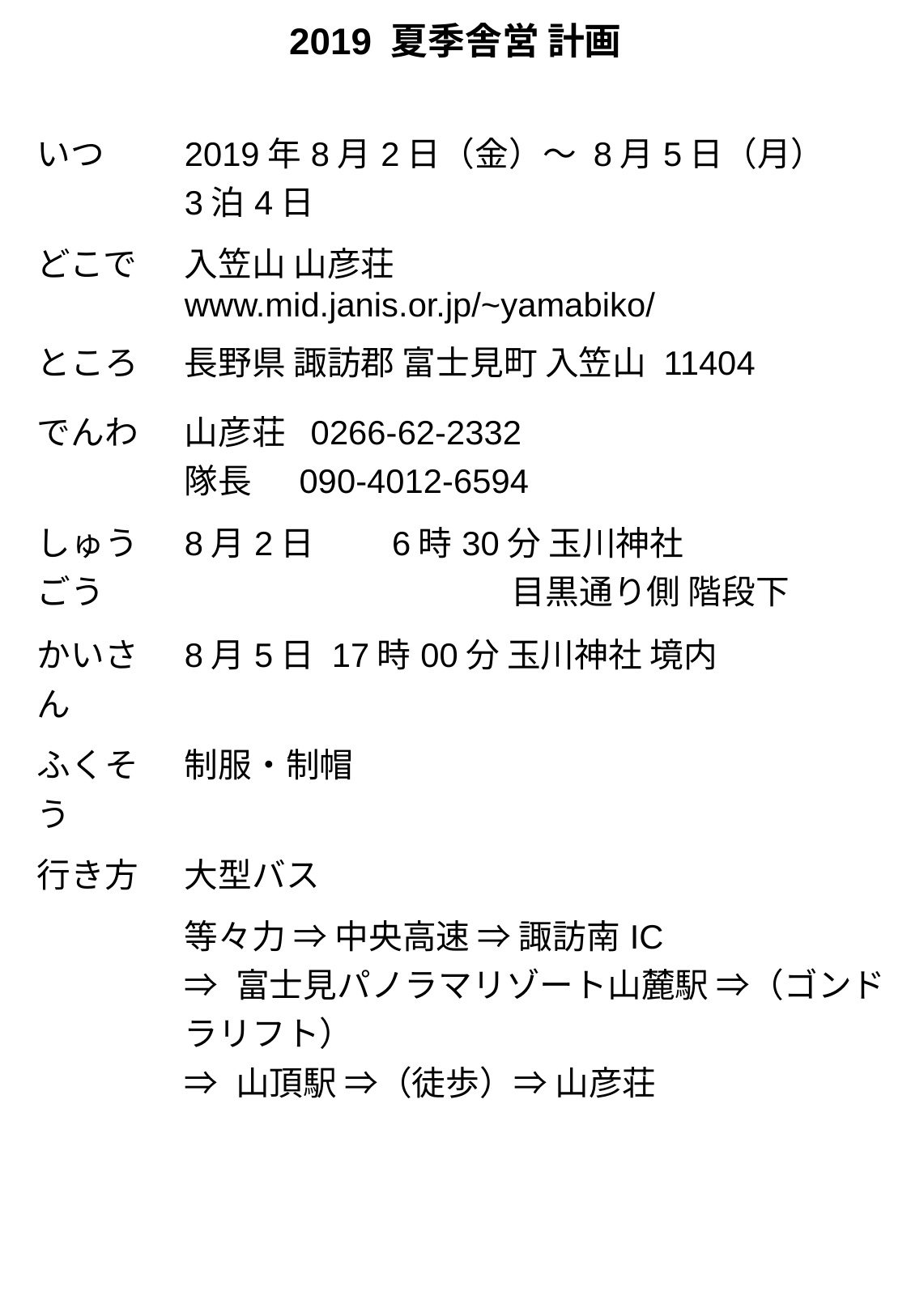

2019 夏季舎営 計画
| いつ | 2019年8月2日（金）～ 8月5日（月） 3泊4日 |
| --- | --- |
| どこで | 入笠山 山彦荘 www.mid.janis.or.jp/~yamabiko/ |
| ところ | 長野県 諏訪郡 富士見町 入笠山 11404 |
| でんわ | 山彦荘 0266-62-2332 隊長 090-4012-6594 |
| しゅうごう | 8月2日　　6時30分 玉川神社 目黒通り側 階段下 |
| かいさん | 8月5日 17時00分 玉川神社 境内 |
| ふくそう | 制服・制帽 |
| 行き方 | 大型バス |
|  | 等々力 ⇒ 中央高速 ⇒ 諏訪南IC ⇒ 富士見パノラマリゾート山麓駅 ⇒（ゴンドラリフト） ⇒ 山頂駅 ⇒（徒歩）⇒ 山彦荘 |
2